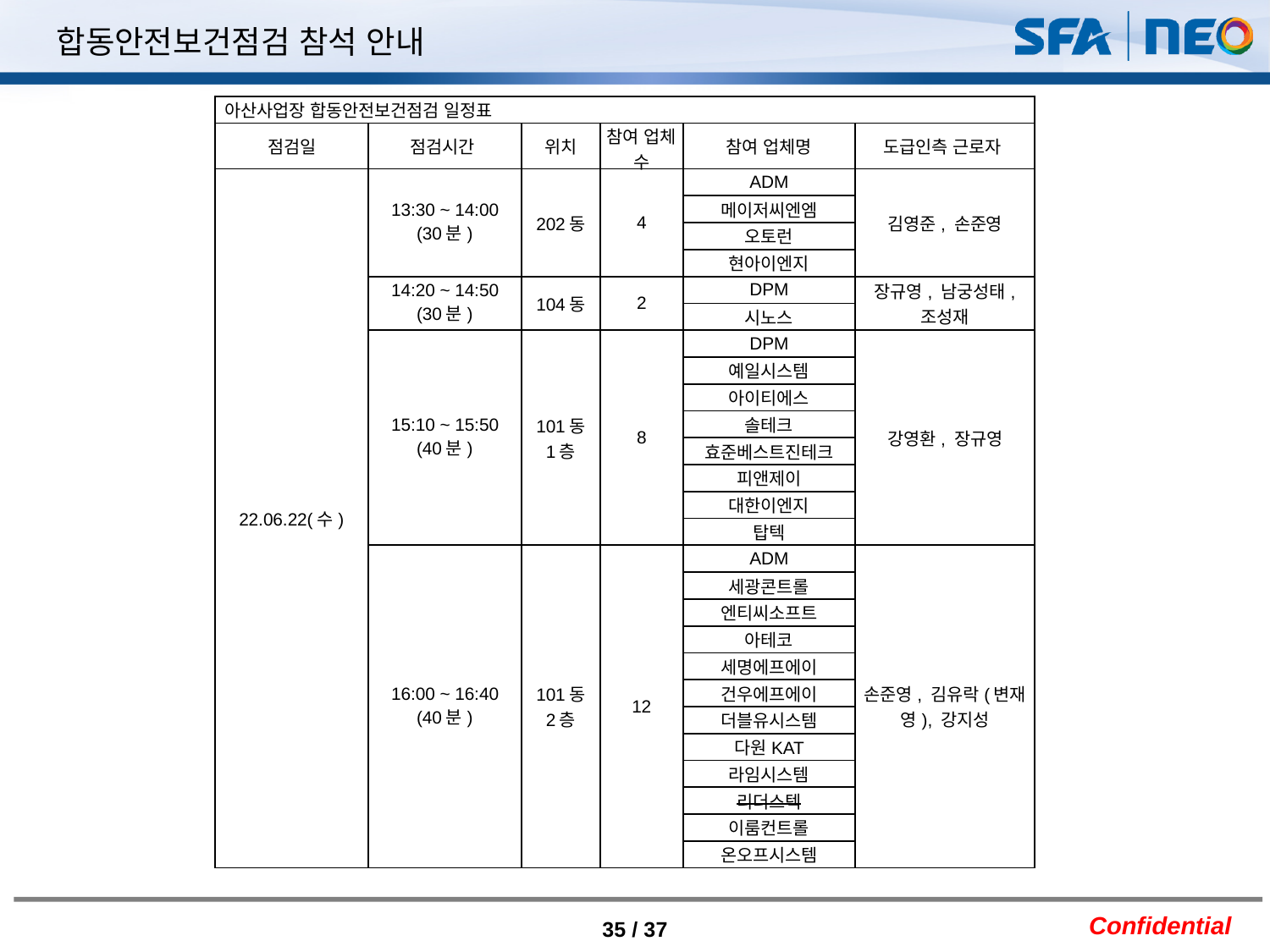

합동안전보건점검 참석 안내
| 아산사업장 합동안전보건점검 일정표 |  |  |  |  |  |
| --- | --- | --- | --- | --- | --- |
| 점검일 | 점검시간 | 위치 | 참여 업체 수 | 참여 업체명 | 도급인측 근로자 |
| 22.06.22(수) | 13:30 ~ 14:00 (30분) | 202동 | 4 | ADM | 김영준, 손준영 |
|  |  |  |  | 메이저씨엔엠 |  |
|  |  |  |  | 오토런 |  |
|  |  |  |  | 현아이엔지 |  |
|  | 14:20 ~ 14:50 (30분) | 104동 | 2 | DPM | 장규영, 남궁성태, 조성재 |
|  |  |  |  | 시노스 |  |
|  | 15:10 ~ 15:50 (40분) | 101동 1층 | 8 | DPM | 강영환, 장규영 |
|  |  |  |  | 예일시스템 |  |
|  |  |  |  | 아이티에스 |  |
|  |  |  |  | 솔테크 |  |
|  |  |  |  | 효준베스트진테크 |  |
|  |  |  |  | 피앤제이 |  |
|  |  |  |  | 대한이엔지 |  |
|  |  |  |  | 탑텍 |  |
|  | 16:00 ~ 16:40 (40분) | 101동 2층 | 12 | ADM | 손준영, 김유락(변재영), 강지성 |
|  |  |  |  | 세광콘트롤 |  |
|  |  |  |  | 엔티씨소프트 |  |
|  |  |  |  | 아테코 |  |
|  |  |  |  | 세명에프에이 |  |
|  |  |  |  | 건우에프에이 |  |
|  |  |  |  | 더블유시스템 |  |
|  |  |  |  | 다원KAT |  |
|  |  |  |  | 라임시스템 |  |
|  |  |  |  | 리더스텍 |  |
|  |  |  |  | 이룸컨트롤 |  |
|  |  |  |  | 온오프시스템 |  |